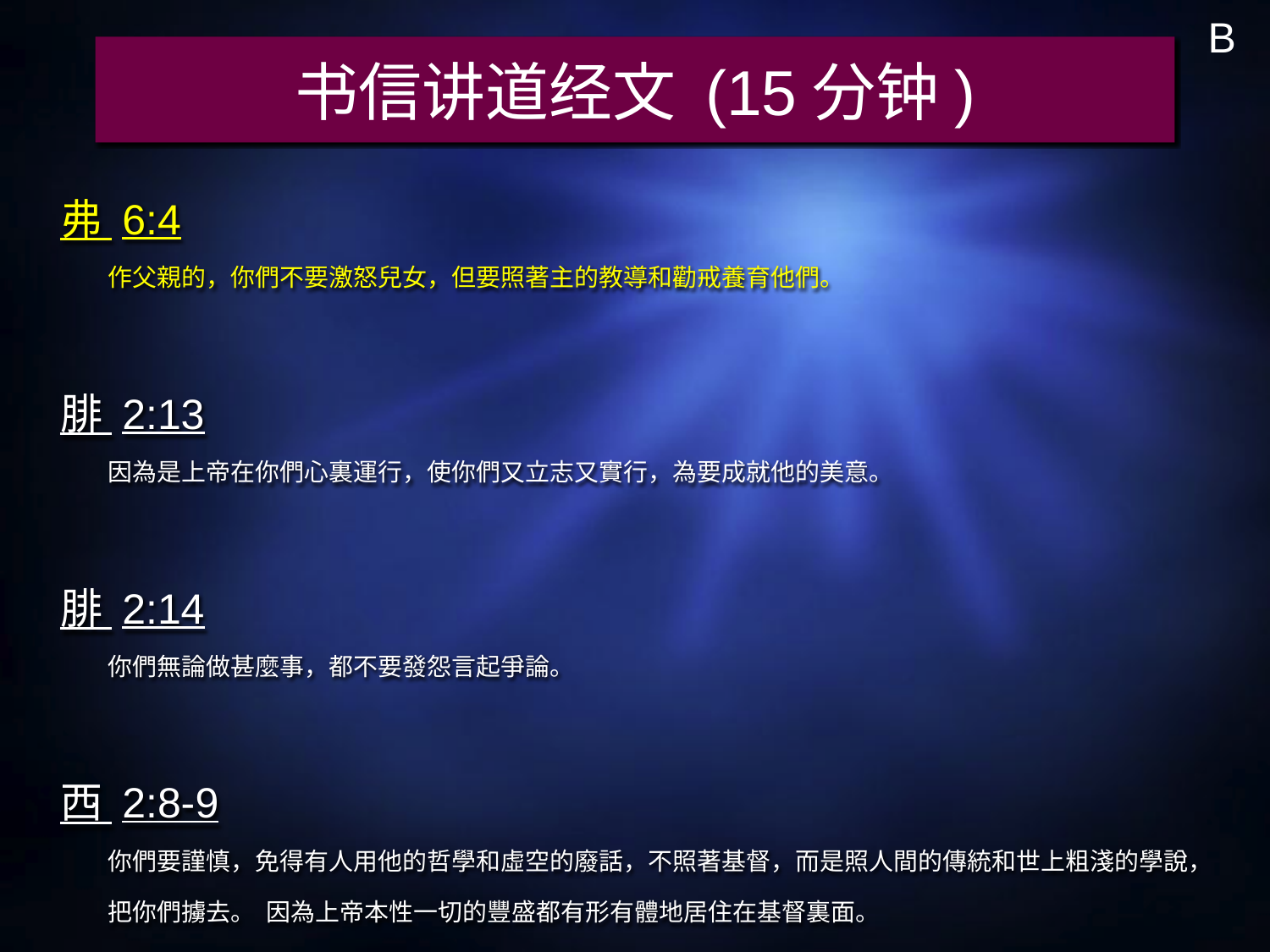

B
# 书信讲道经文 (15分钟)
弗 6:4
	作父親的，你們不要激怒兒女，但要照著主的教導和勸戒養育他們。

腓 2:13
	因為是上帝在你們心裏運行，使你們又立志又實行，為要成就他的美意。

腓 2:14
	你們無論做甚麼事，都不要發怨言起爭論。

西 2:8-9
	你們要謹慎，免得有人用他的哲學和虛空的廢話，不照著基督，而是照人間的傳統和世上粗淺的學說，把你們擄去。  因為上帝本性一切的豐盛都有形有體地居住在基督裏面。